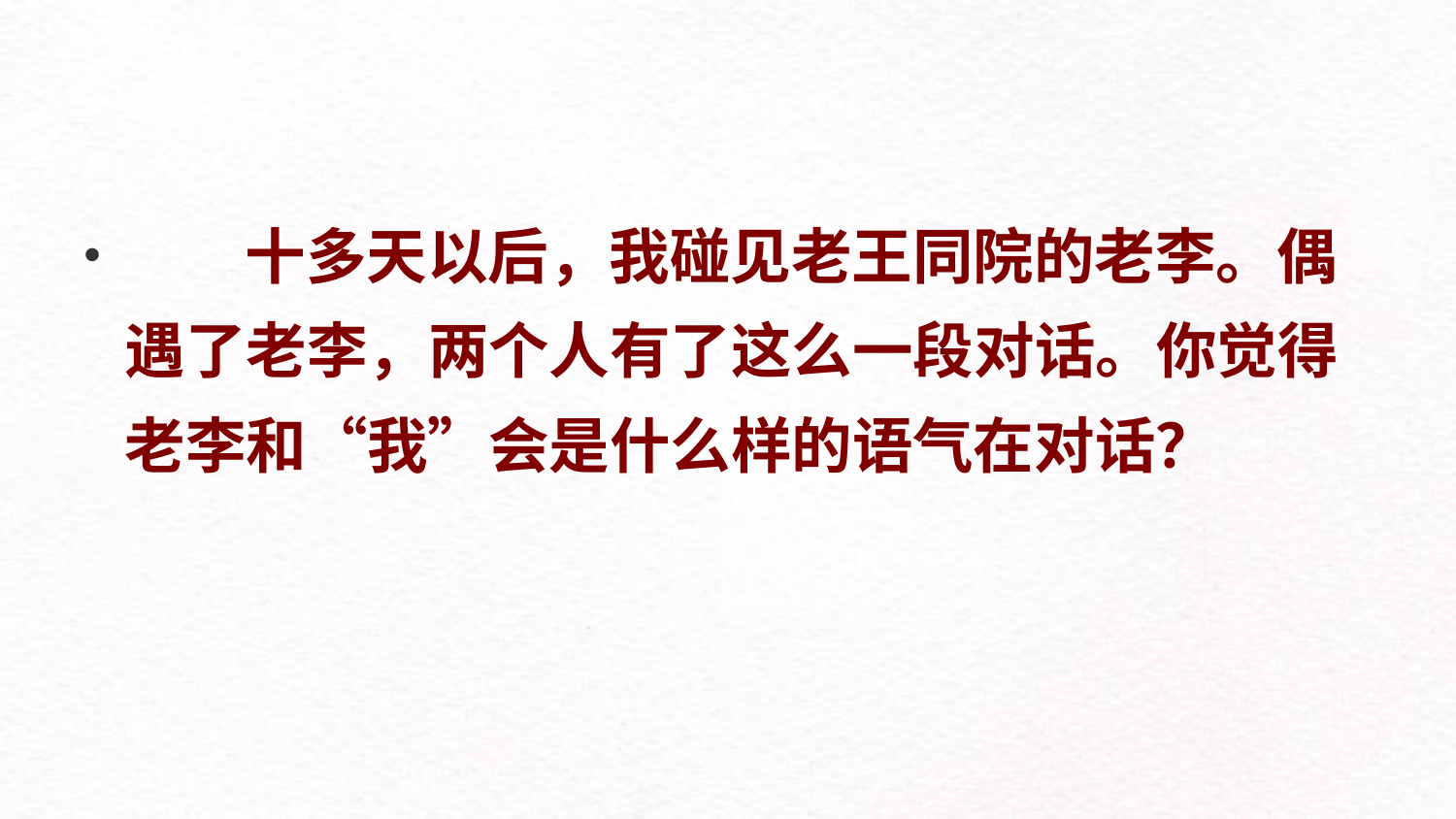

#
          十多天以后，我碰见老王同院的老李。偶遇了老李，两个人有了这么一段对话。你觉得老李和“我”会是什么样的语气在对话？